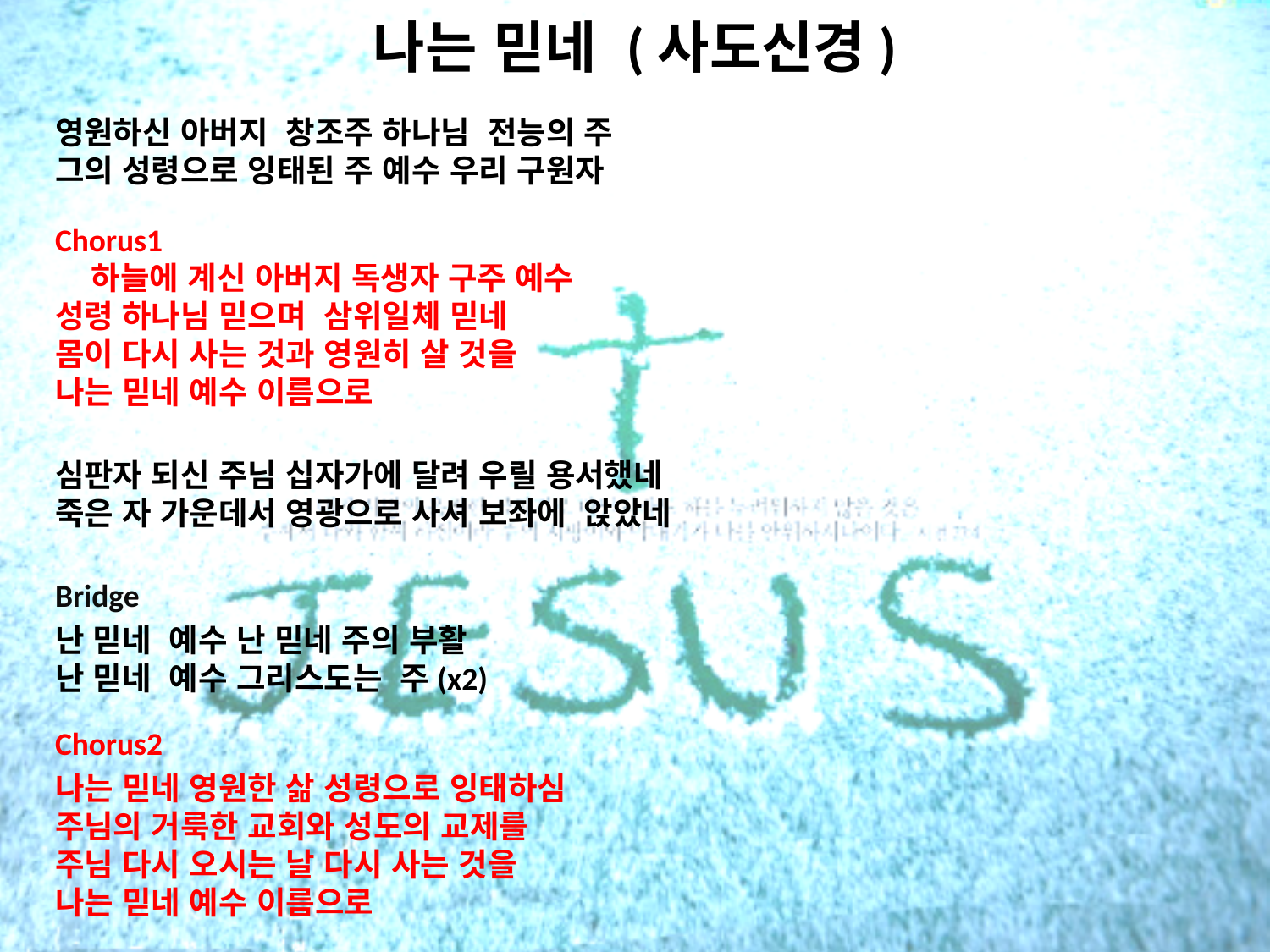

# 나는 믿네 (사도신경)
영원하신 아버지  창조주 하나님  전능의 주
그의 성령으로 잉태된 주 예수 우리 구원자
Chorus1                                                                                  하늘에 계신 아버지 독생자 구주 예수
성령 하나님 믿으며  삼위일체 믿네
몸이 다시 사는 것과 영원히 살 것을
나는 믿네 예수 이름으로
심판자 되신 주님 십자가에 달려 우릴 용서했네
죽은 자 가운데서 영광으로 사셔 보좌에  앉았네
Bridge
난 믿네  예수 난 믿네 주의 부활
난 믿네  예수 그리스도는  주(x2)
Chorus2
나는 믿네 영원한 삶 성령으로 잉태하심
주님의 거룩한 교회와 성도의 교제를
주님 다시 오시는 날 다시 사는 것을
나는 믿네 예수 이름으로